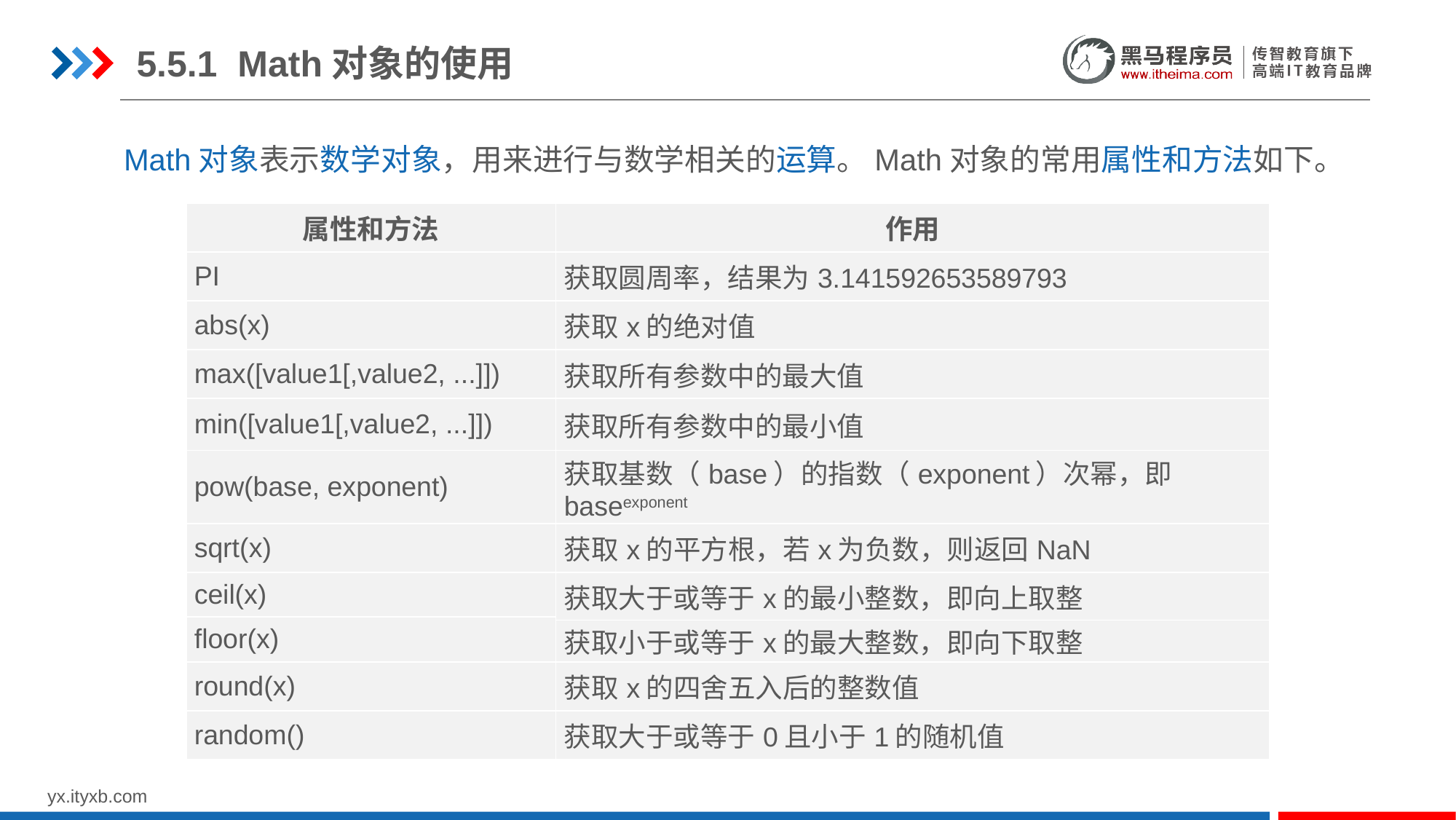

5.5.1  Math对象的使用
Math对象表示数学对象，用来进行与数学相关的运算。Math对象的常用属性和方法如下。
| 属性和方法 | 作用 |
| --- | --- |
| PI | 获取圆周率，结果为3.141592653589793 |
| abs(x) | 获取x的绝对值 |
| max([value1[,value2, ...]]) | 获取所有参数中的最大值 |
| min([value1[,value2, ...]]) | 获取所有参数中的最小值 |
| pow(base, exponent) | 获取基数（base）的指数（exponent）次幂，即 baseexponent |
| sqrt(x) | 获取x的平方根，若x为负数，则返回NaN |
| ceil(x) | 获取大于或等于x的最小整数，即向上取整 |
| floor(x) |  |
| readAsDataURL() | 获取小于或等于x的最大整数，即向下取整 |
| round(x) | 获取x的四舍五入后的整数值 |
| random() | 获取大于或等于0且小于1的随机值 |